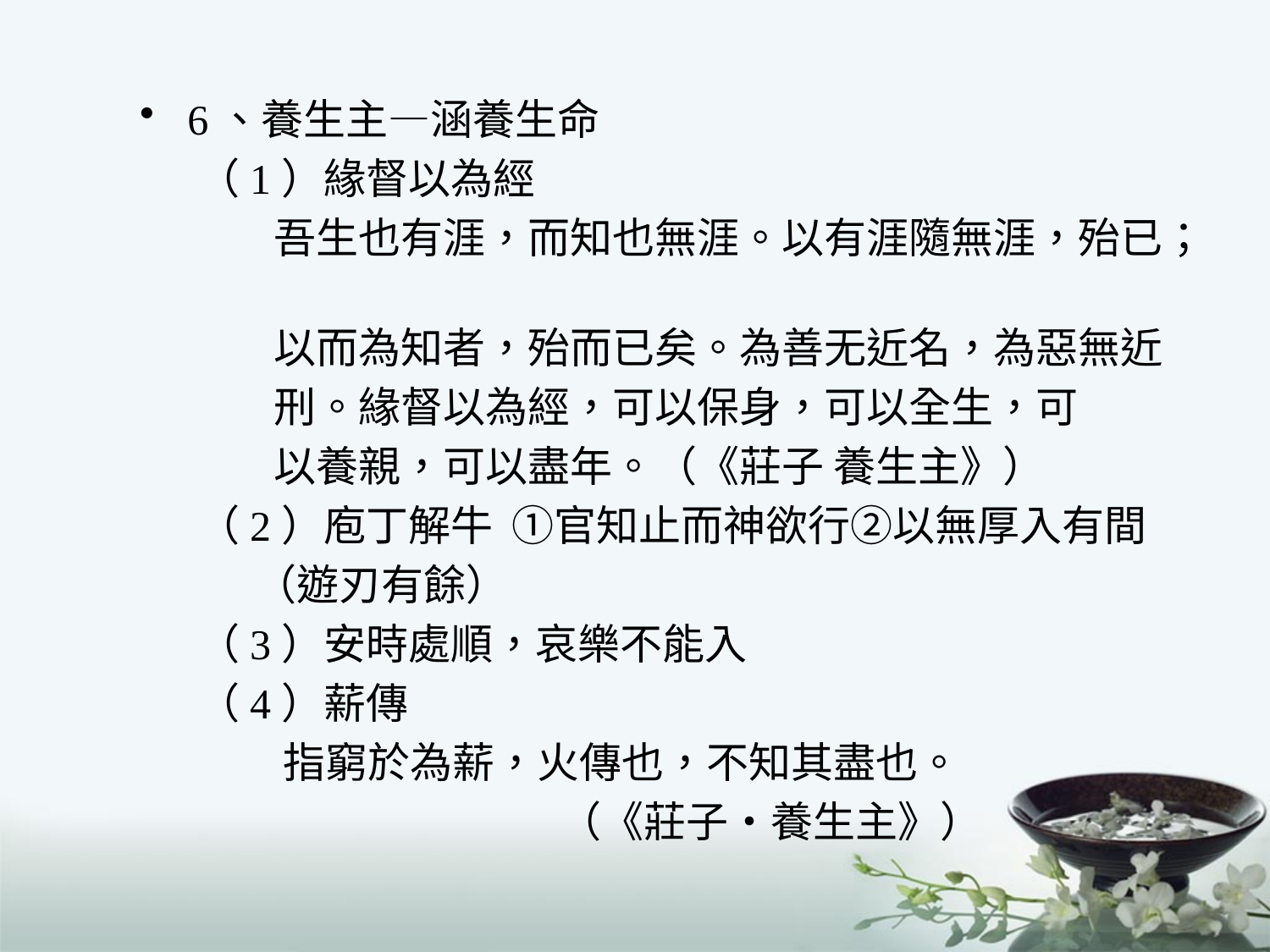

6、養生主—涵養生命
     （1）緣督以為經
             吾生也有涯，而知也無涯。以有涯隨無涯，殆已；
             以而為知者，殆而已矣。為善无近名，為惡無近
             刑。緣督以為經，可以保身，可以全生，可
             以養親，可以盡年。（《莊子 養生主》）
     （2）庖丁解牛  ①官知止而神欲行②以無厚入有間
           （遊刃有餘）
     （3）安時處順，哀樂不能入
     （4）薪傳
              指窮於為薪，火傳也，不知其盡也。
                                           （《莊子‧養生主》）